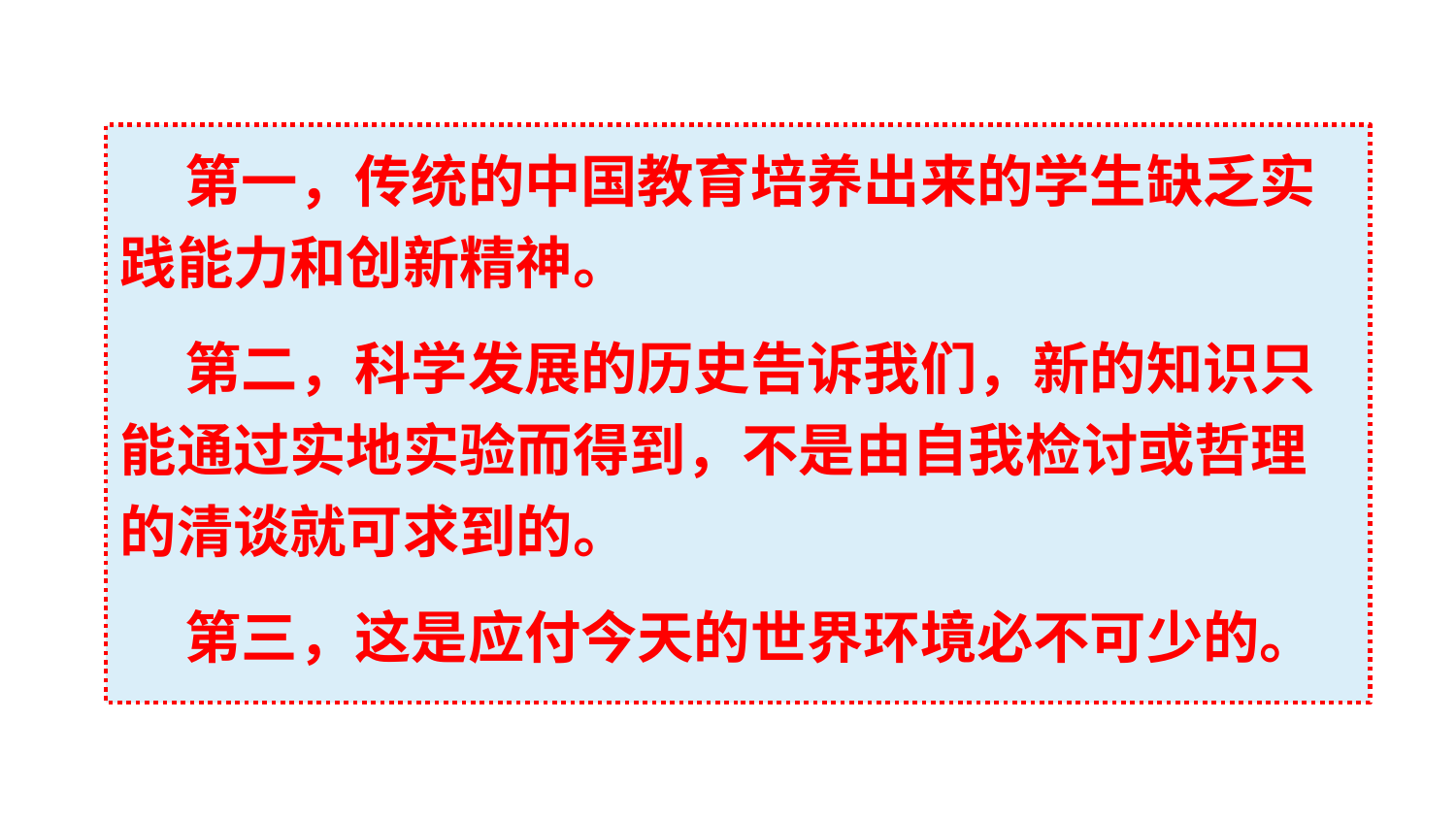

第一，传统的中国教育培养出来的学生缺乏实践能力和创新精神。
    第二，科学发展的历史告诉我们，新的知识只能通过实地实验而得到，不是由自我检讨或哲理的清谈就可求到的。
    第三，这是应付今天的世界环境必不可少的。